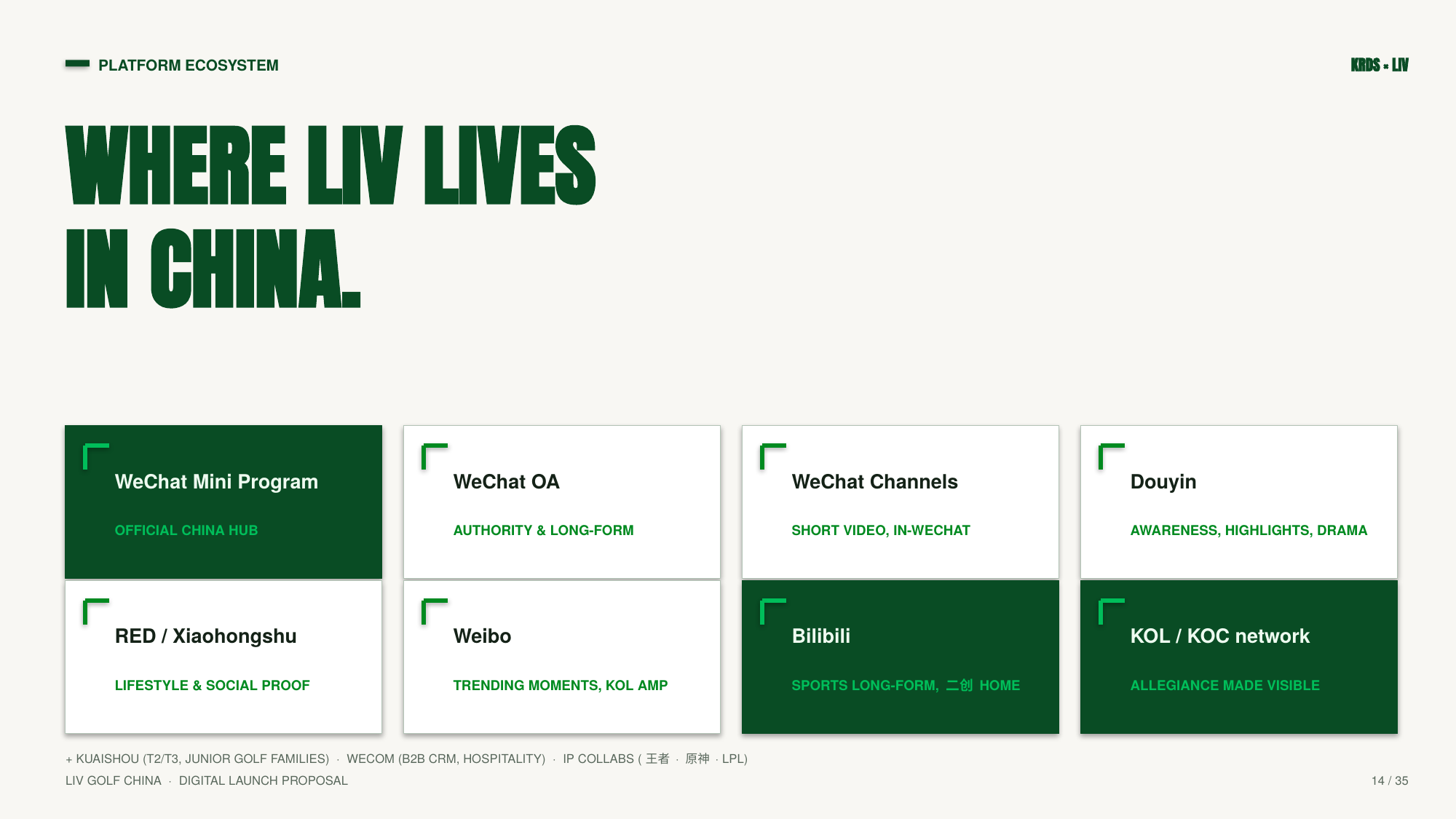

PLATFORM ECOSYSTEM
KRDS × LIV

WHERE LIV LIVES
IN CHINA.

WeChat Mini Program
WeChat OA
WeChat Channels
Douyin
OFFICIAL CHINA HUB
AUTHORITY & LONG-FORM
SHORT VIDEO, IN-WECHAT
AWARENESS, HIGHLIGHTS, DRAMA

RED / Xiaohongshu
Weibo
Bilibili
KOL / KOC network
LIFESTYLE & SOCIAL PROOF
TRENDING MOMENTS, KOL AMP
SPORTS LONG-FORM, 二创 HOME
ALLEGIANCE MADE VISIBLE
+ KUAISHOU (T2/T3, JUNIOR GOLF FAMILIES)  ·  WECOM (B2B CRM, HOSPITALITY)  ·  IP COLLABS (王者 · 原神 · LPL)
LIV GOLF CHINA  ·  DIGITAL LAUNCH PROPOSAL
14 / 35